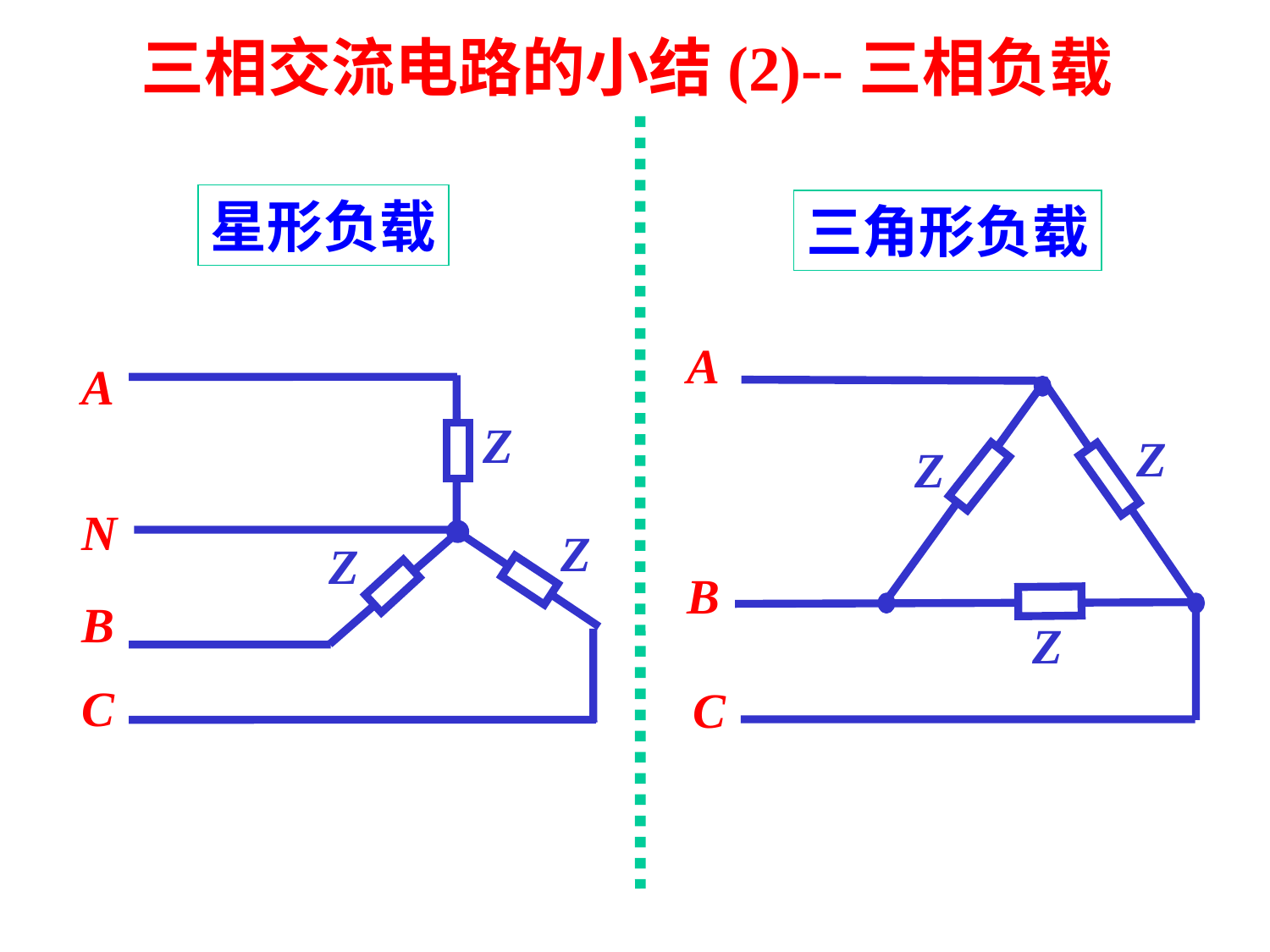

三相交流电路的小结(2)--三相负载

A

Z

N
Z
Z

B

C

星形负载
三角形负载
A

Z
Z

B

Z
C